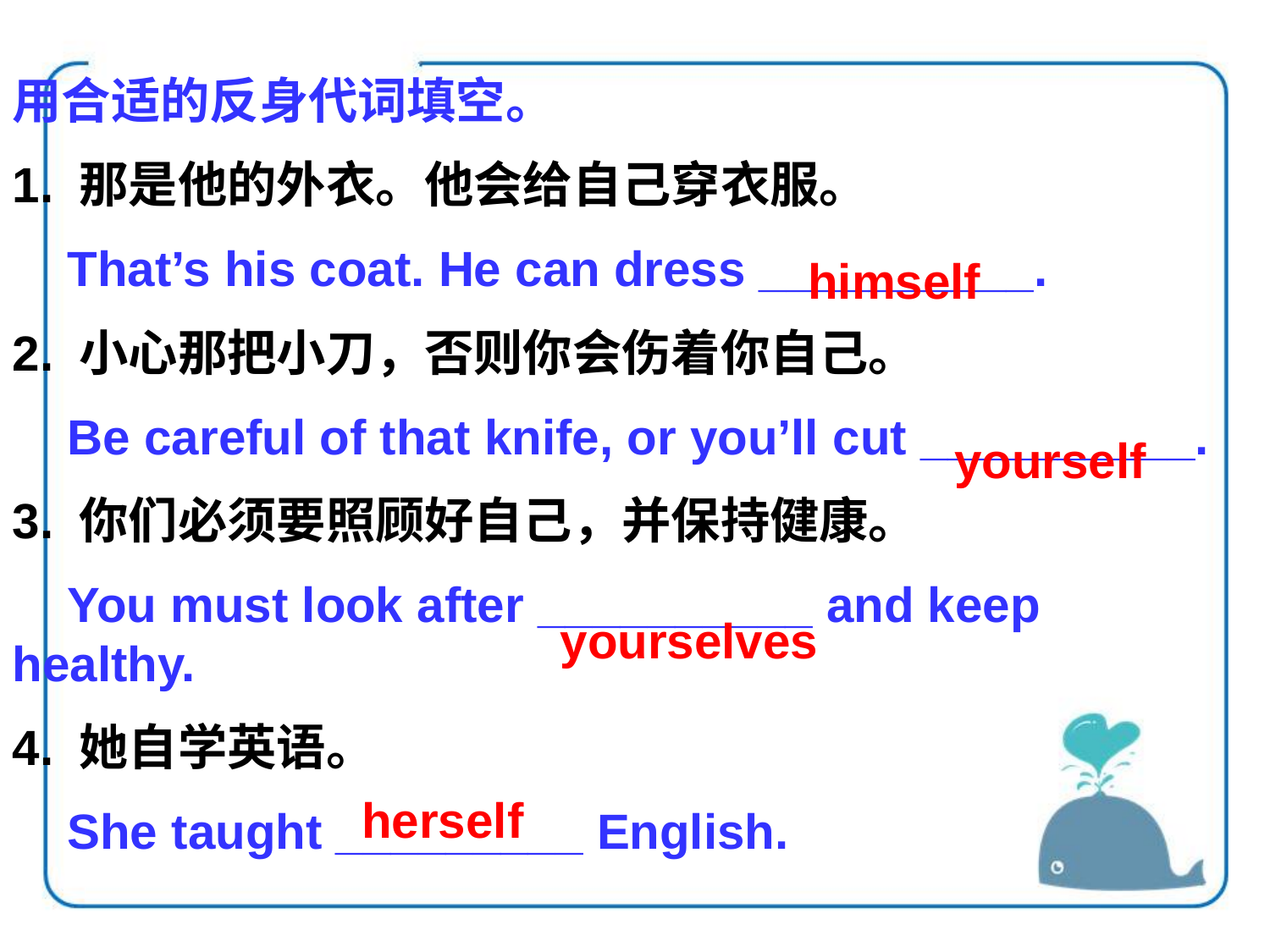

用合适的反身代词填空。
1. 那是他的外衣。他会给自己穿衣服。
    That’s his coat. He can dress __________.
2. 小心那把小刀，否则你会伤着你自己。
    Be careful of that knife, or you’ll cut __________.
3. 你们必须要照顾好自己，并保持健康。
    You must look after __________ and keep healthy.
4. 她自学英语。
    She taught _________ English.
himself
yourself
yourselves
herself